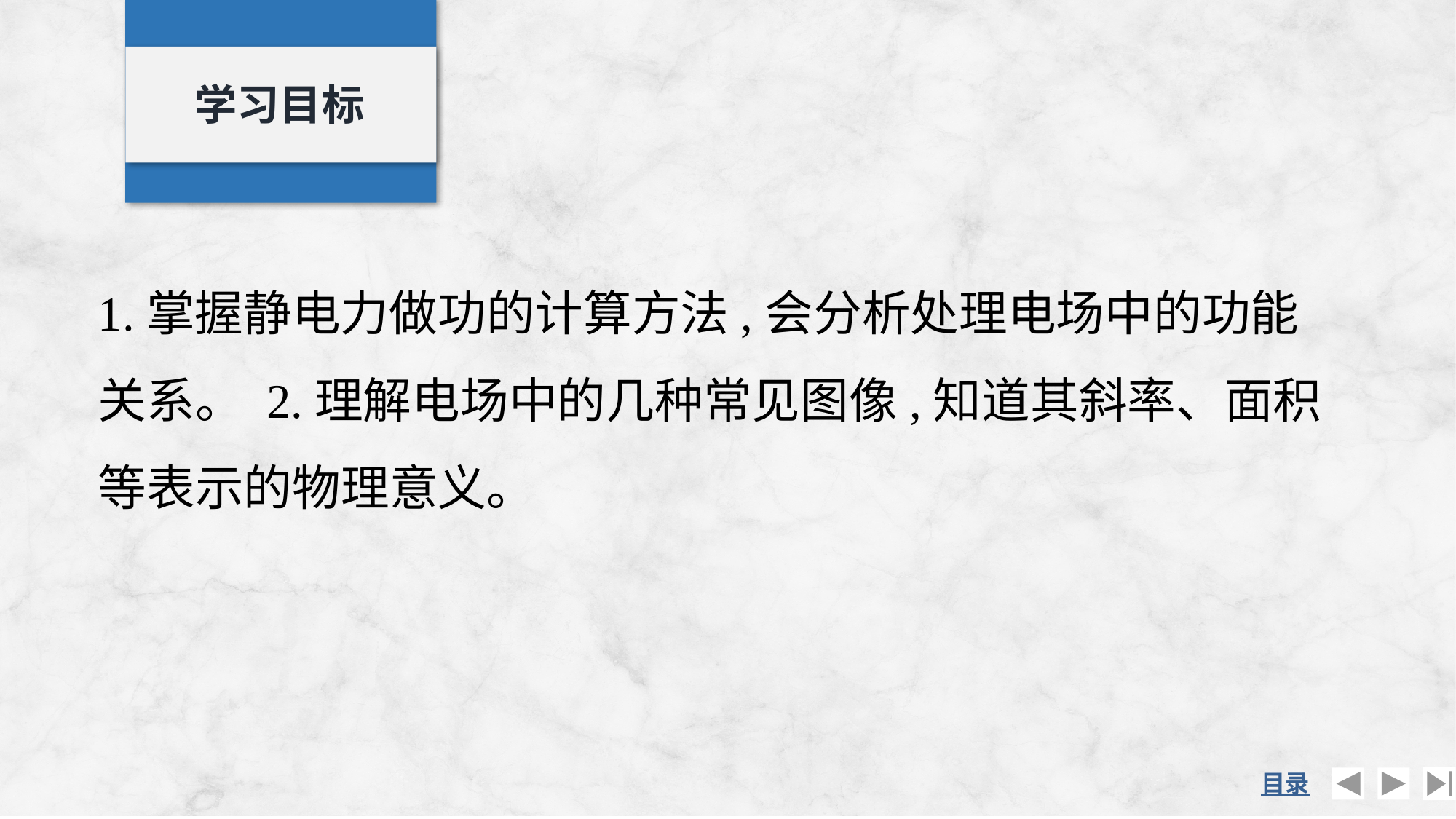

学习目标
1.掌握静电力做功的计算方法,会分析处理电场中的功能关系。 2.理解电场中的几种常见图像,知道其斜率、面积等表示的物理意义。